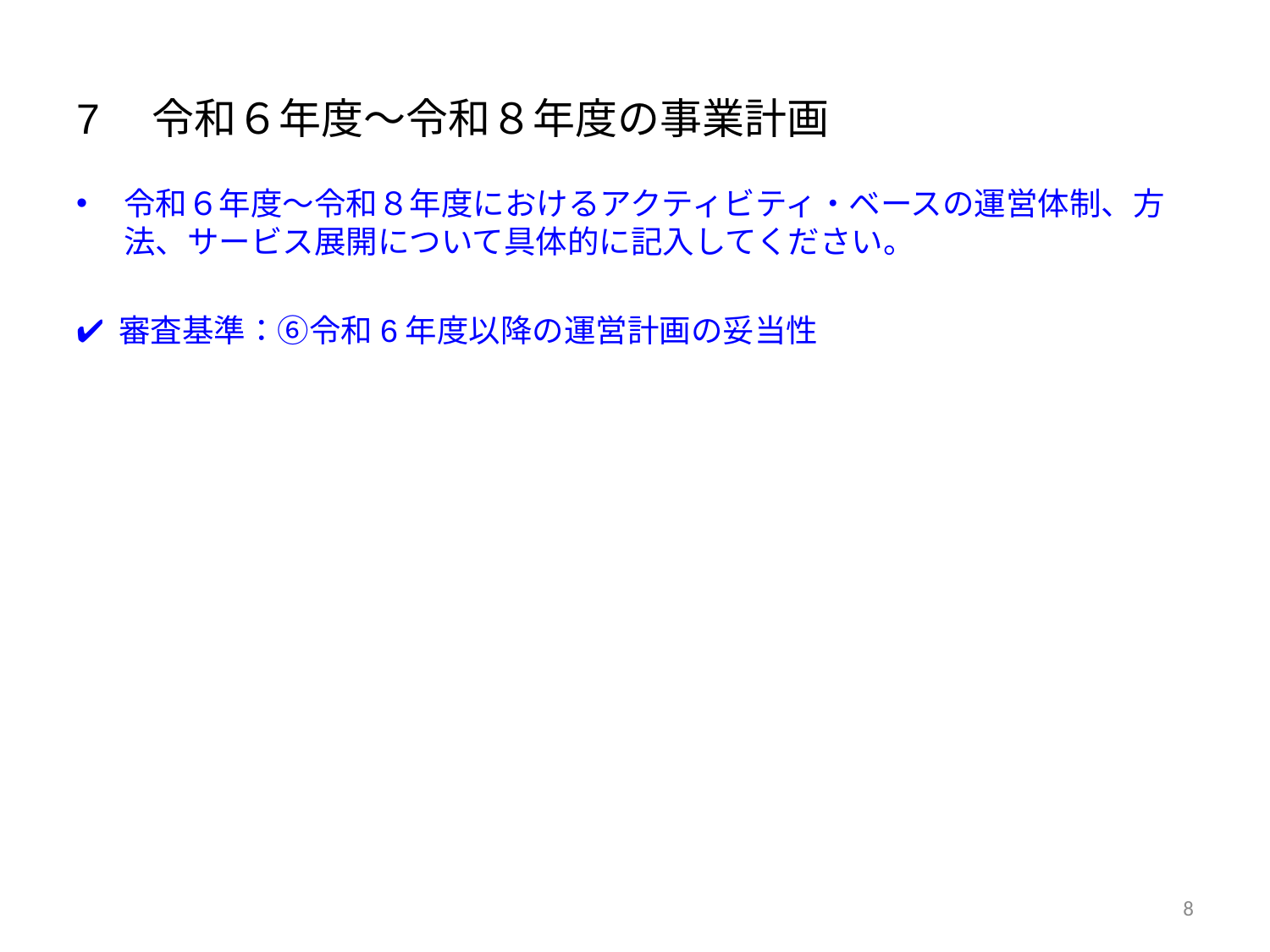

# 7　令和６年度～令和８年度の事業計画
令和６年度～令和８年度におけるアクティビティ・ベースの運営体制、方法、サービス展開について具体的に記入してください。

✔ 審査基準：⑥令和6年度以降の運営計画の妥当性
8